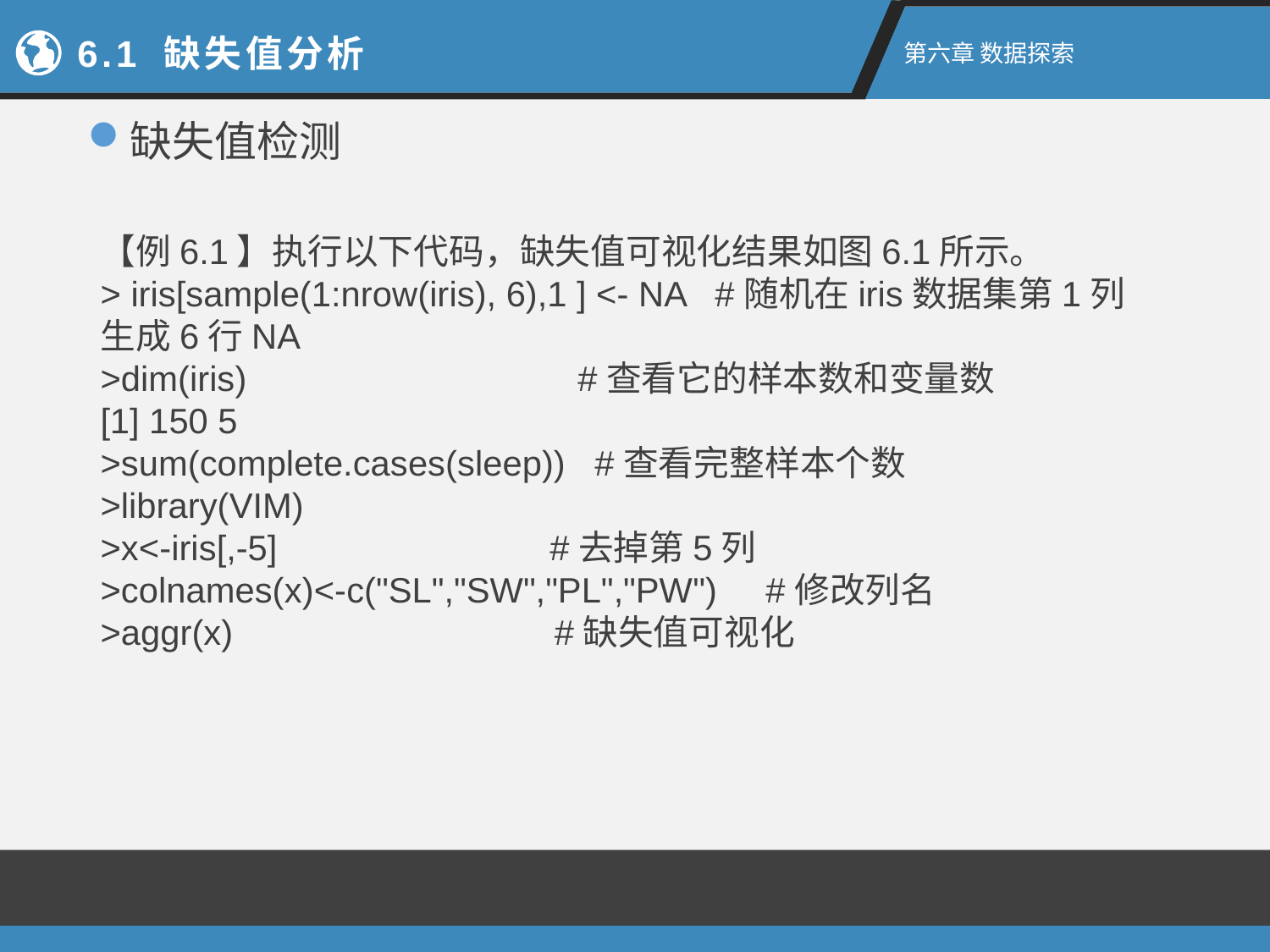

6.1 缺失值分析

第六章 数据探索
缺失值检测
【例6.1】执行以下代码，缺失值可视化结果如图6.1所示。
> iris[sample(1:nrow(iris), 6),1 ] <- NA   #随机在iris数据集第1列生成6行NA
>dim(iris)                                  #查看它的样本数和变量数
[1] 150 5
>sum(complete.cases(sleep))   #查看完整样本个数
>library(VIM)
>x<-iris[,-5]                            #去掉第5列
>colnames(x)<-c("SL","SW","PL","PW")     #修改列名
>aggr(x)                                 #缺失值可视化